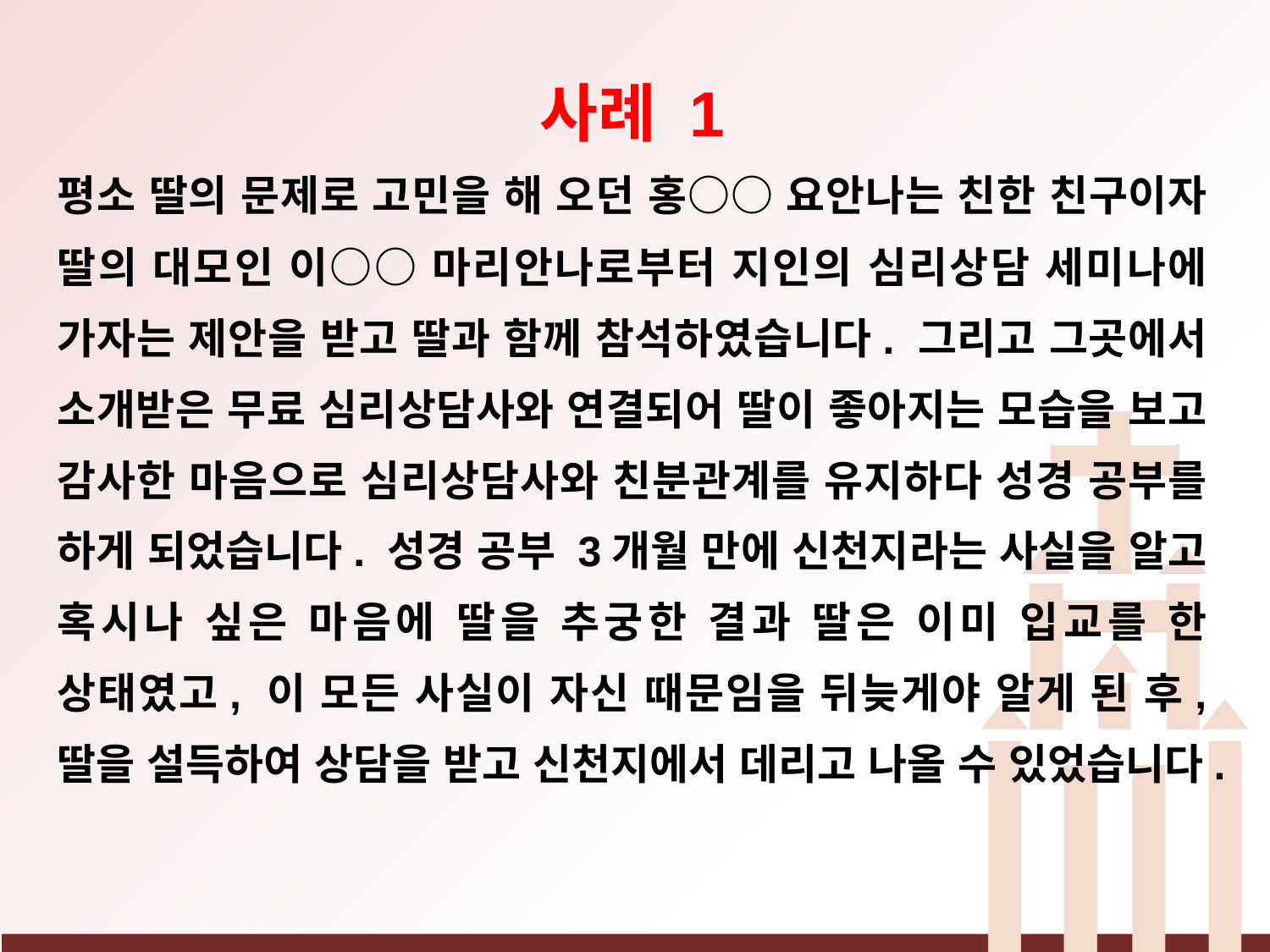

사례 1
평소 딸의 문제로 고민을 해 오던 홍○○ 요안나는 친한 친구이자 딸의 대모인 이○○ 마리안나로부터 지인의 심리상담 세미나에 가자는 제안을 받고 딸과 함께 참석하였습니다. 그리고 그곳에서 소개받은 무료 심리상담사와 연결되어 딸이 좋아지는 모습을 보고 감사한 마음으로 심리상담사와 친분관계를 유지하다 성경 공부를 하게 되었습니다. 성경 공부 3개월 만에 신천지라는 사실을 알고 혹시나 싶은 마음에 딸을 추궁한 결과 딸은 이미 입교를 한 상태였고, 이 모든 사실이 자신 때문임을 뒤늦게야 알게 된 후, 딸을 설득하여 상담을 받고 신천지에서 데리고 나올 수 있었습니다.